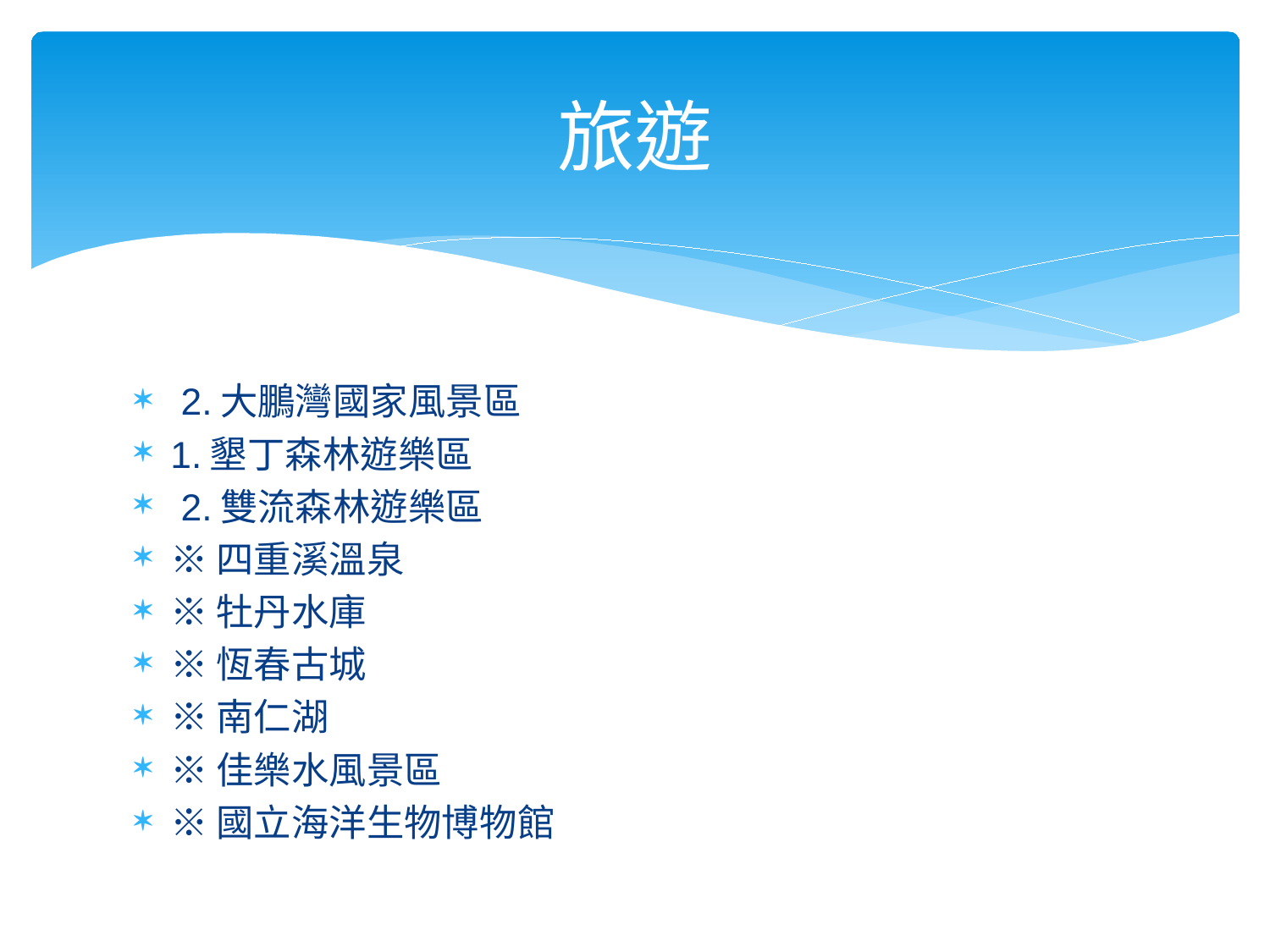

# 旅遊
 2.大鵬灣國家風景區
1.墾丁森林遊樂區
 2.雙流森林遊樂區
※四重溪溫泉
※牡丹水庫
※恆春古城
※南仁湖
※佳樂水風景區
※國立海洋生物博物館